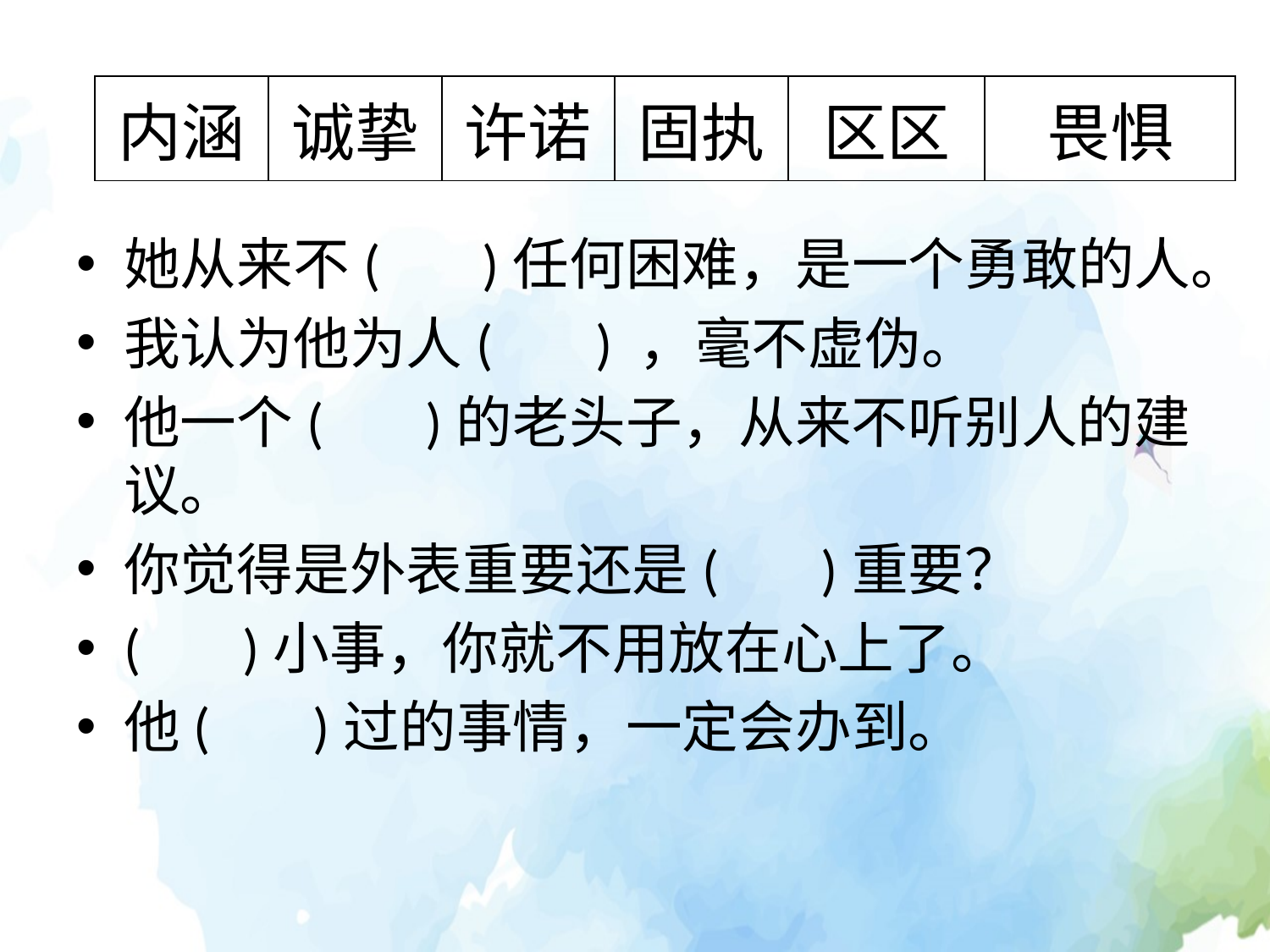

| 内涵 | 诚挚 | 许诺 | 固执 | 区区 | 畏惧 |
| --- | --- | --- | --- | --- | --- |
她从来不(        )任何困难，是一个勇敢的人。
我认为他为人(        ) ，毫不虚伪。
他一个(        )的老头子，从来不听别人的建议。
你觉得是外表重要还是(        )重要？
(        )小事，你就不用放在心上了。
他(        )过的事情，一定会办到。